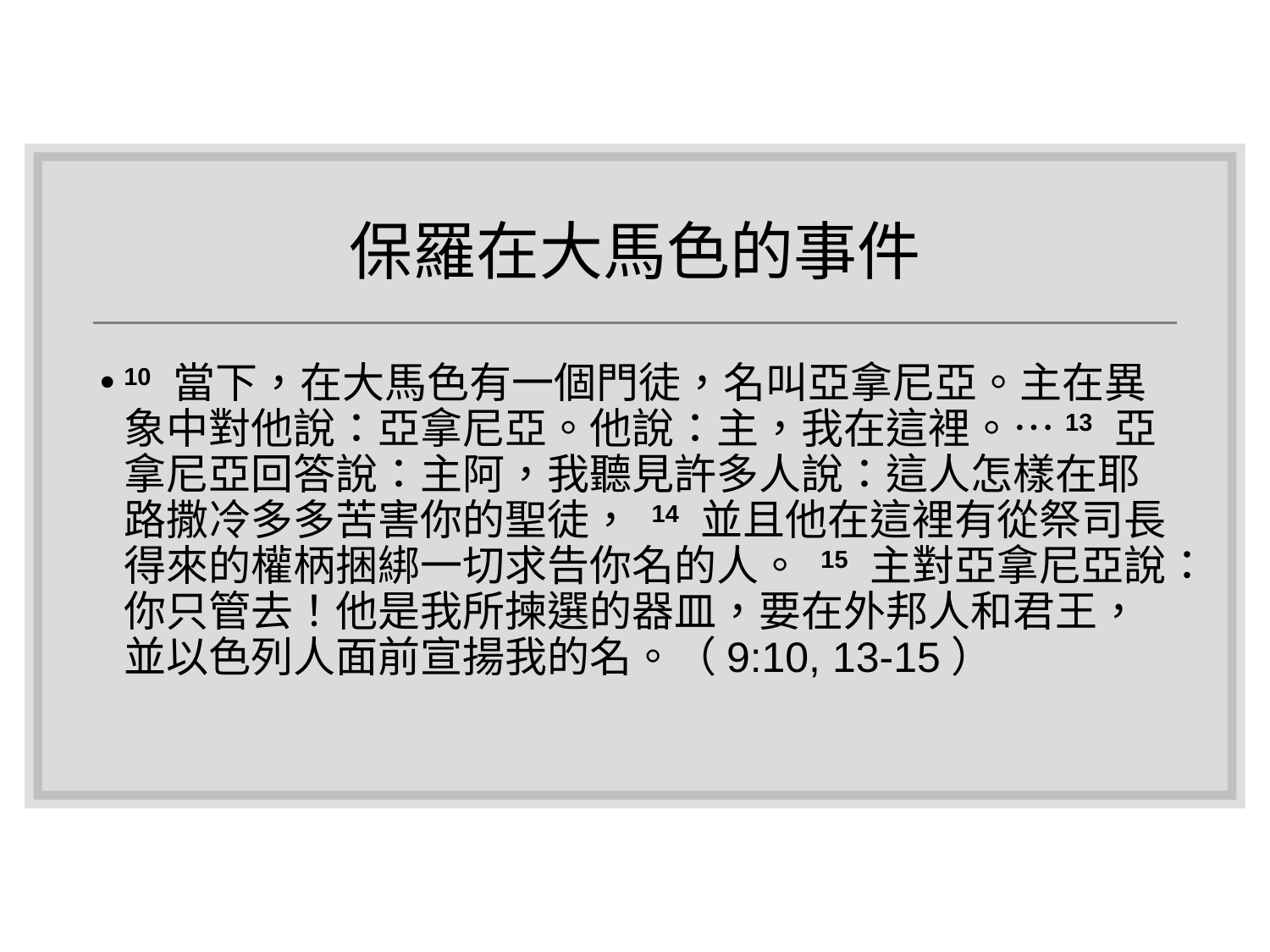

# 保羅在大馬色的事件
10 當下，在大馬色有一個門徒，名叫亞拿尼亞。主在異象中對他說：亞拿尼亞。他說：主，我在這裡。…13 亞拿尼亞回答說：主阿，我聽見許多人說：這人怎樣在耶路撒冷多多苦害你的聖徒， 14 並且他在這裡有從祭司長得來的權柄捆綁一切求告你名的人。 15 主對亞拿尼亞說：你只管去！他是我所揀選的器皿，要在外邦人和君王，並以色列人面前宣揚我的名。（9:10, 13-15）